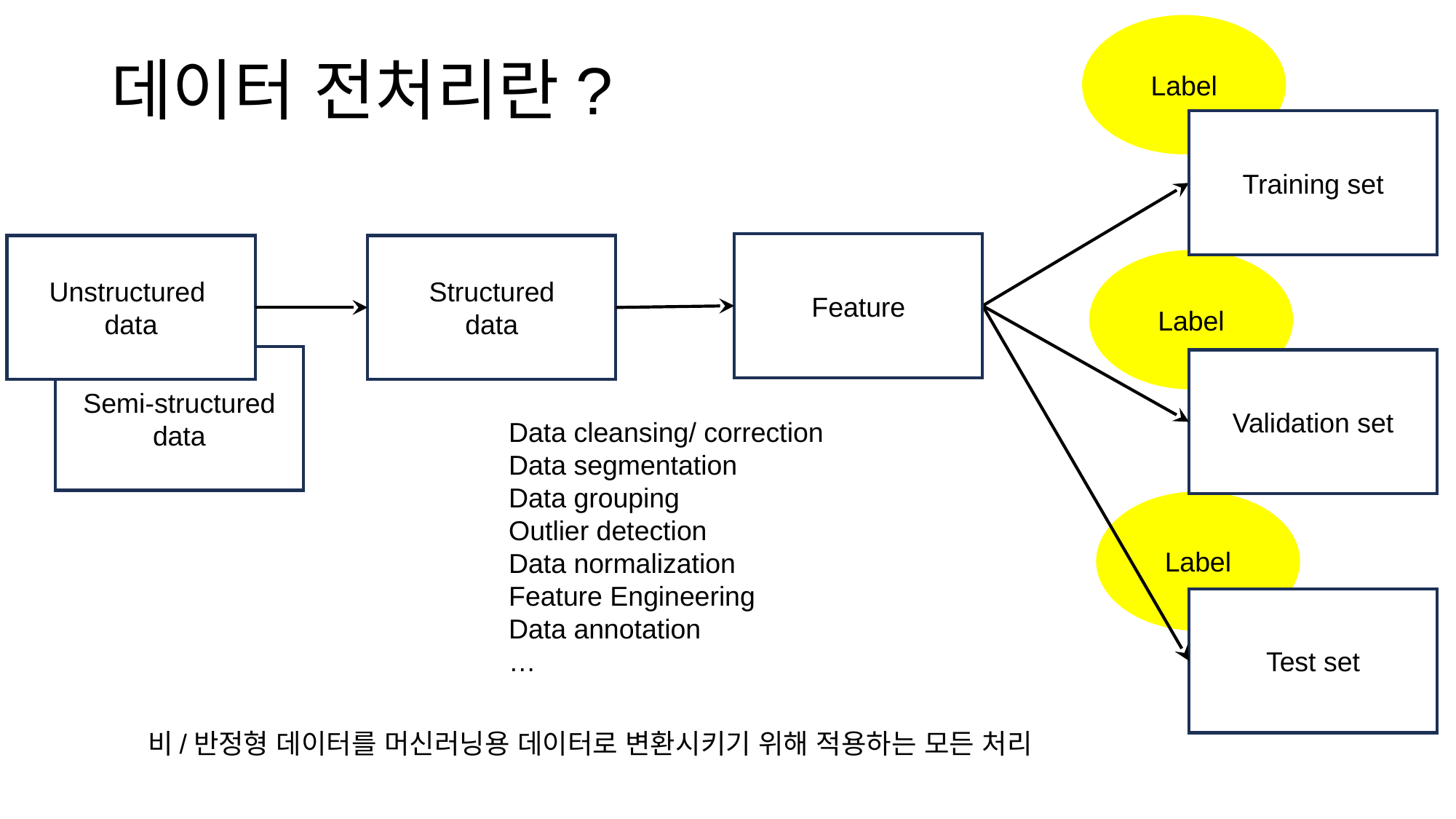

Label
# 데이터 전처리란?
Training set
Feature
Unstructured
data
Structured
data
Label
Semi-structured
data
Validation set
Data cleansing/ correction
Data segmentation
Data grouping
Outlier detection
Data normalization
Feature Engineering
Data annotation
…
Label
Test set
비/반정형 데이터를 머신러닝용 데이터로 변환시키기 위해 적용하는 모든 처리